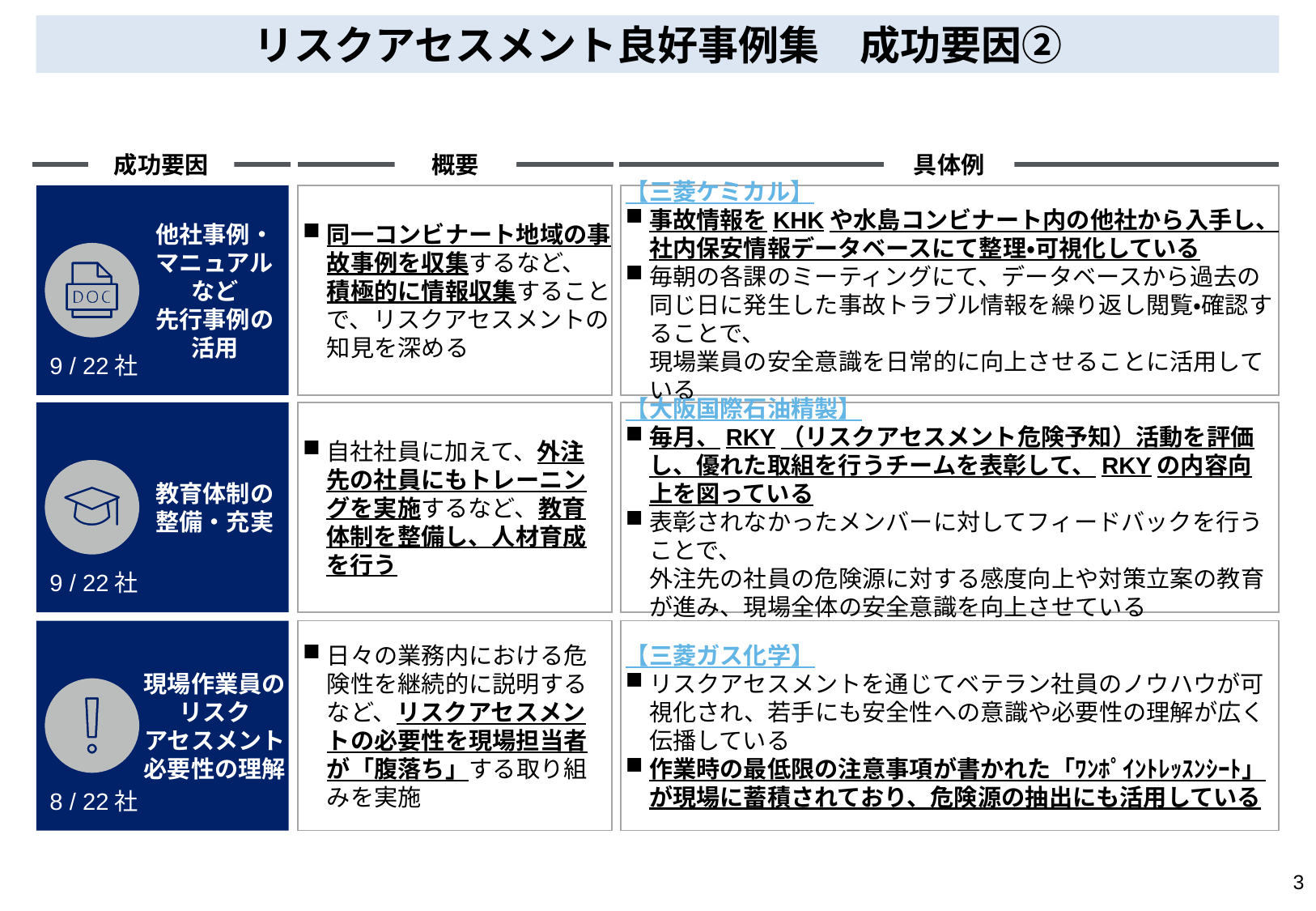

リスクアセスメント良好事例集　成功要因②
成功要因
概要
具体例
【三菱ケミカル】
事故情報をKHKや水島コンビナート内の他社から入手し、社内保安情報データベースにて整理・可視化している
毎朝の各課のミーティングにて、データベースから過去の同じ日に発生した事故トラブル情報を繰り返し閲覧・確認することで、
現場業員の安全意識を日常的に向上させることに活用している

他社事例・
マニュアル
など
先行事例の
活用
同一コンビナート地域の事故事例を収集するなど、
積極的に情報収集することで、リスクアセスメントの知見を深める

9 / 22社

教育体制の
整備・充実

自社社員に加えて、外注先の社員にもトレーニングを実施するなど、教育体制を整備し、人材育成を行う
【大阪国際石油精製】
毎月、RKY（リスクアセスメント危険予知）活動を評価し、優れた取組を行うチームを表彰して、RKYの内容向上を図っている
表彰されなかったメンバーに対してフィードバックを行うことで、
外注先の社員の危険源に対する感度向上や対策立案の教育が進み、現場全体の安全意識を向上させている

9 / 22社

現場作業員の
リスク
アセスメント
必要性の理解

日々の業務内における危険性を継続的に説明するなど、リスクアセスメントの必要性を現場担当者が「腹落ち」する取り組みを実施
【三菱ガス化学】
リスクアセスメントを通じてベテラン社員のノウハウが可視化され、若手にも安全性への意識や必要性の理解が広く伝播している
作業時の最低限の注意事項が書かれた「ﾜﾝﾎﾟｲﾝﾄﾚｯｽﾝｼｰﾄ」が現場に蓄積されており、危険源の抽出にも活用している

8 / 22社

3